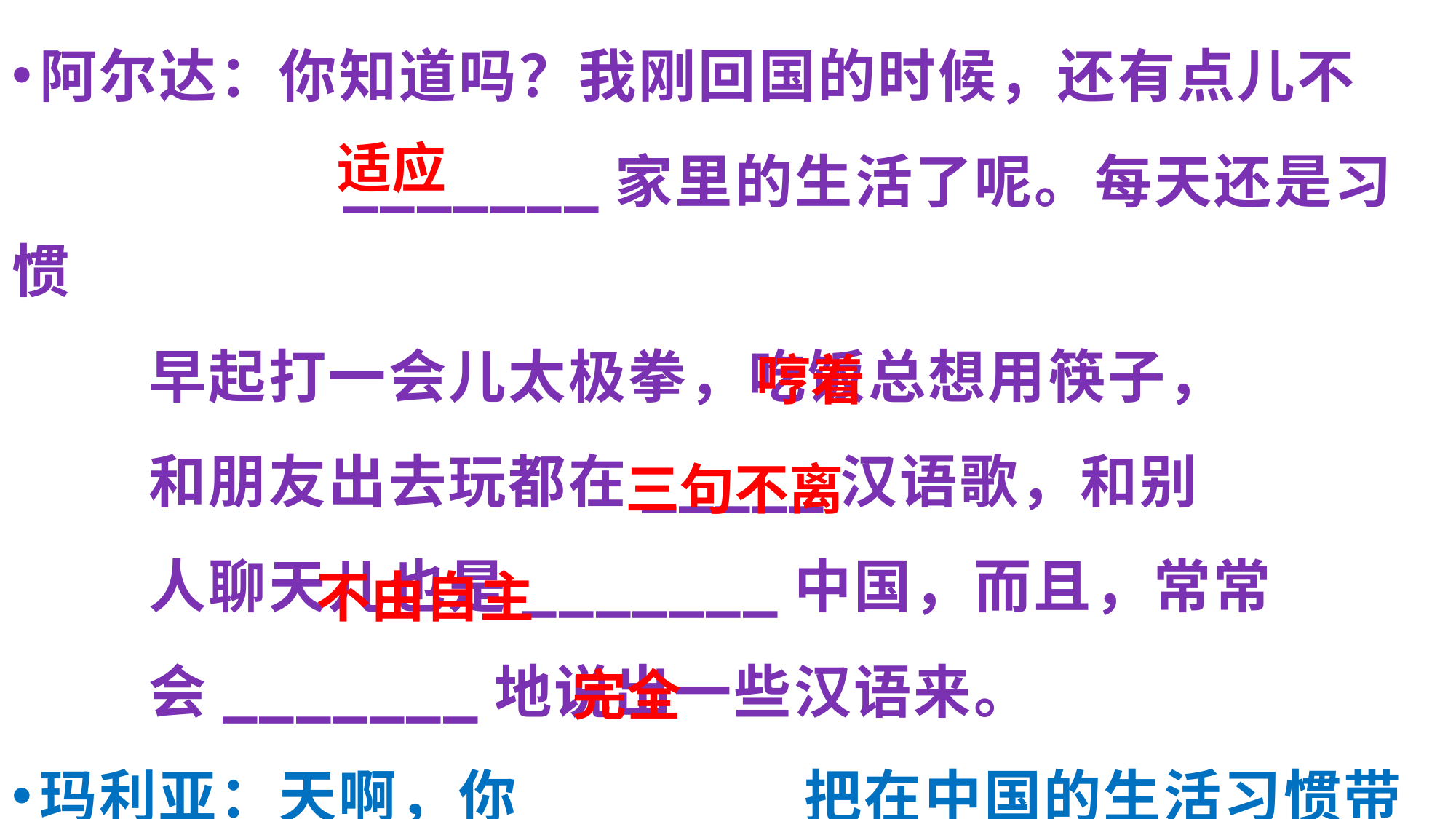

阿尔达：你知道吗？我刚回国的时候，还有点儿不
         _______家里的生活了呢。每天还是习惯
        早起打一会儿太极拳，吃饭总想用筷子，
        和朋友出去玩都在_____汉语歌，和别
        人聊天儿也是_______中国，而且，常常
        会_______地说出一些汉语来。
玛利亚：天啊，你_______把在中国的生活习惯带到了你的国家。
适应
哼着
三句不离
不由自主
完全